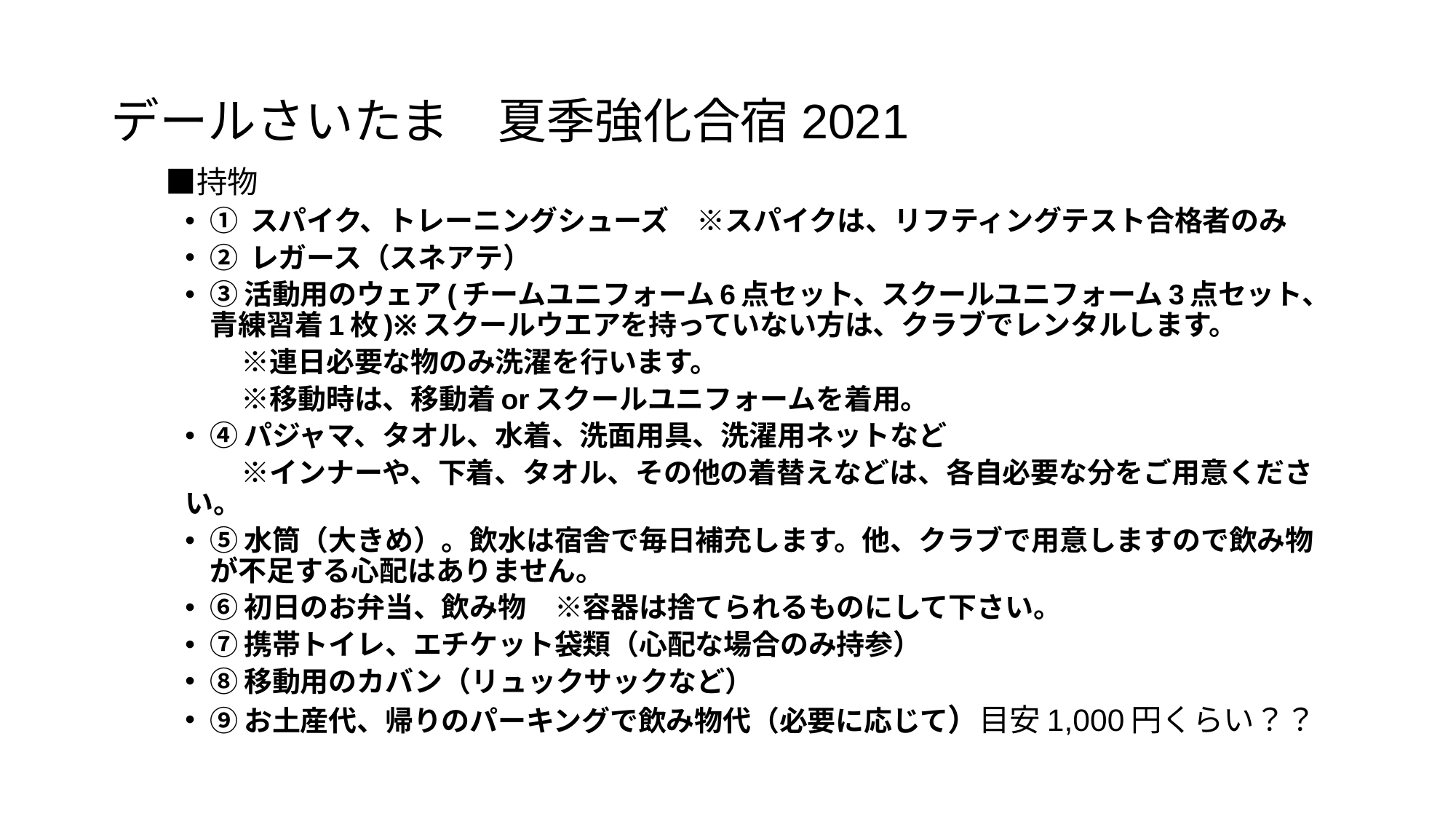

# デールさいたま　夏季強化合宿2021
　■持物
① スパイク、トレーニングシューズ　※スパイクは、リフティングテスト合格者のみ
② レガース（スネアテ）
③活動用のウェア(チームユニフォーム6点セット、スクールユニフォーム3点セット、青練習着1枚)※スクールウエアを持っていない方は、クラブでレンタルします。
　　※連日必要な物のみ洗濯を行います。
　　※移動時は、移動着orスクールユニフォームを着用。
④パジャマ、タオル、水着、洗面用具、洗濯用ネットなど
　　※インナーや、下着、タオル、その他の着替えなどは、各自必要な分をご用意ください。
⑤水筒（大きめ）。飲水は宿舎で毎日補充します。他、クラブで用意しますので飲み物が不足する心配はありません。
⑥初日のお弁当、飲み物　※容器は捨てられるものにして下さい。
⑦携帯トイレ、エチケット袋類（心配な場合のみ持参）
⑧移動用のカバン（リュックサックなど）
⑨お土産代、帰りのパーキングで飲み物代（必要に応じて）目安1,000円くらい？？